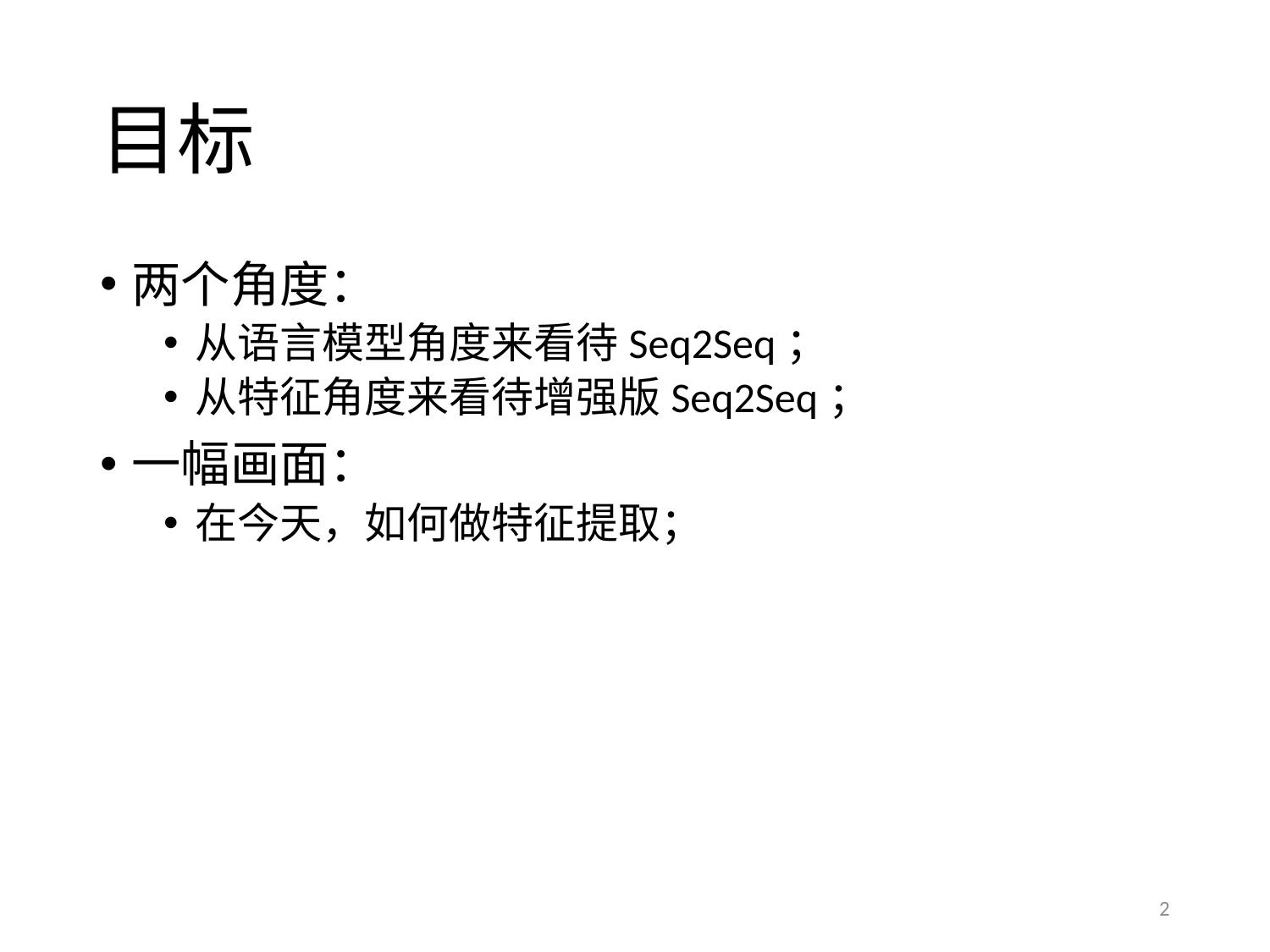

# 目标
两个角度：
从语言模型角度来看待Seq2Seq；
从特征角度来看待增强版Seq2Seq；
一幅画面：
在今天，如何做特征提取；
2